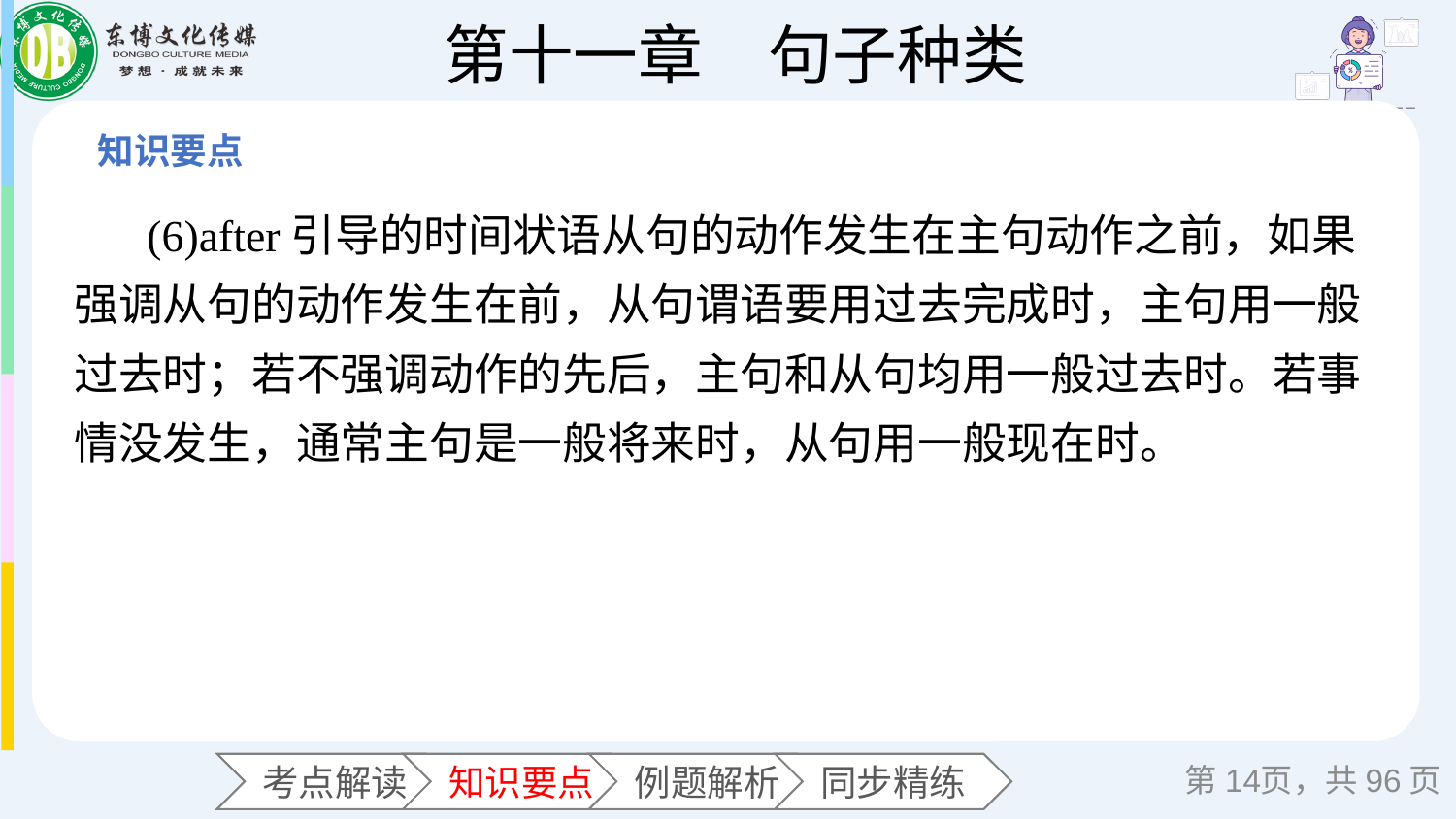

(6)after引导的时间状语从句的动作发生在主句动作之前，如果强调从句的动作发生在前，从句谓语要用过去完成时，主句用一般过去时；若不强调动作的先后，主句和从句均用一般过去时。若事情没发生，通常主句是一般将来时，从句用一般现在时。
第14页，共96页